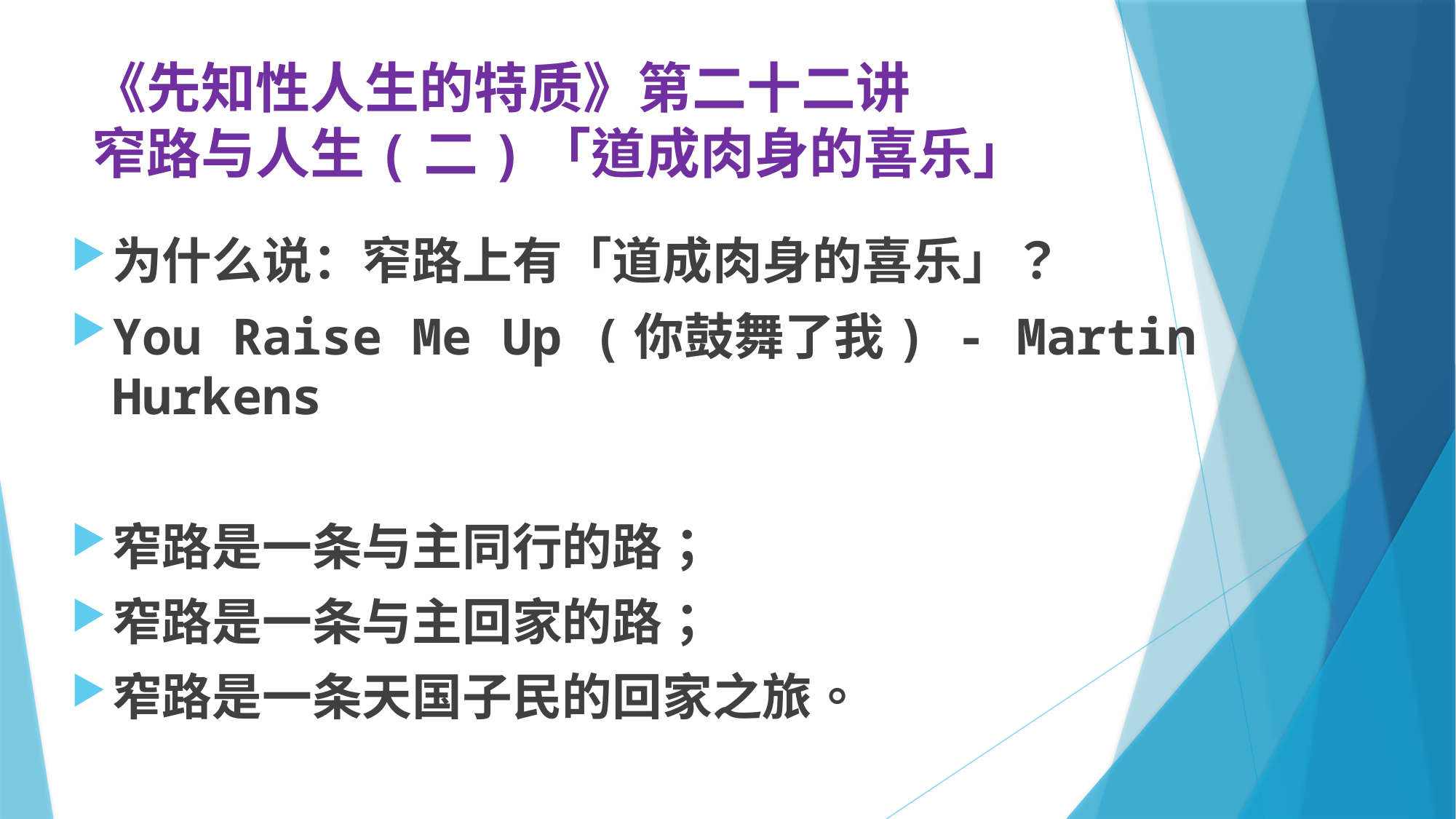

# 《先知性人生的特质》第二十二讲 窄路与人生(二)「道成肉身的喜乐」
为什么说：窄路上有「道成肉身的喜乐」？
You Raise Me Up (你鼓舞了我) - Martin Hurkens

窄路是一条与主同行的路；
窄路是一条与主回家的路；
窄路是一条天国子民的回家之旅。